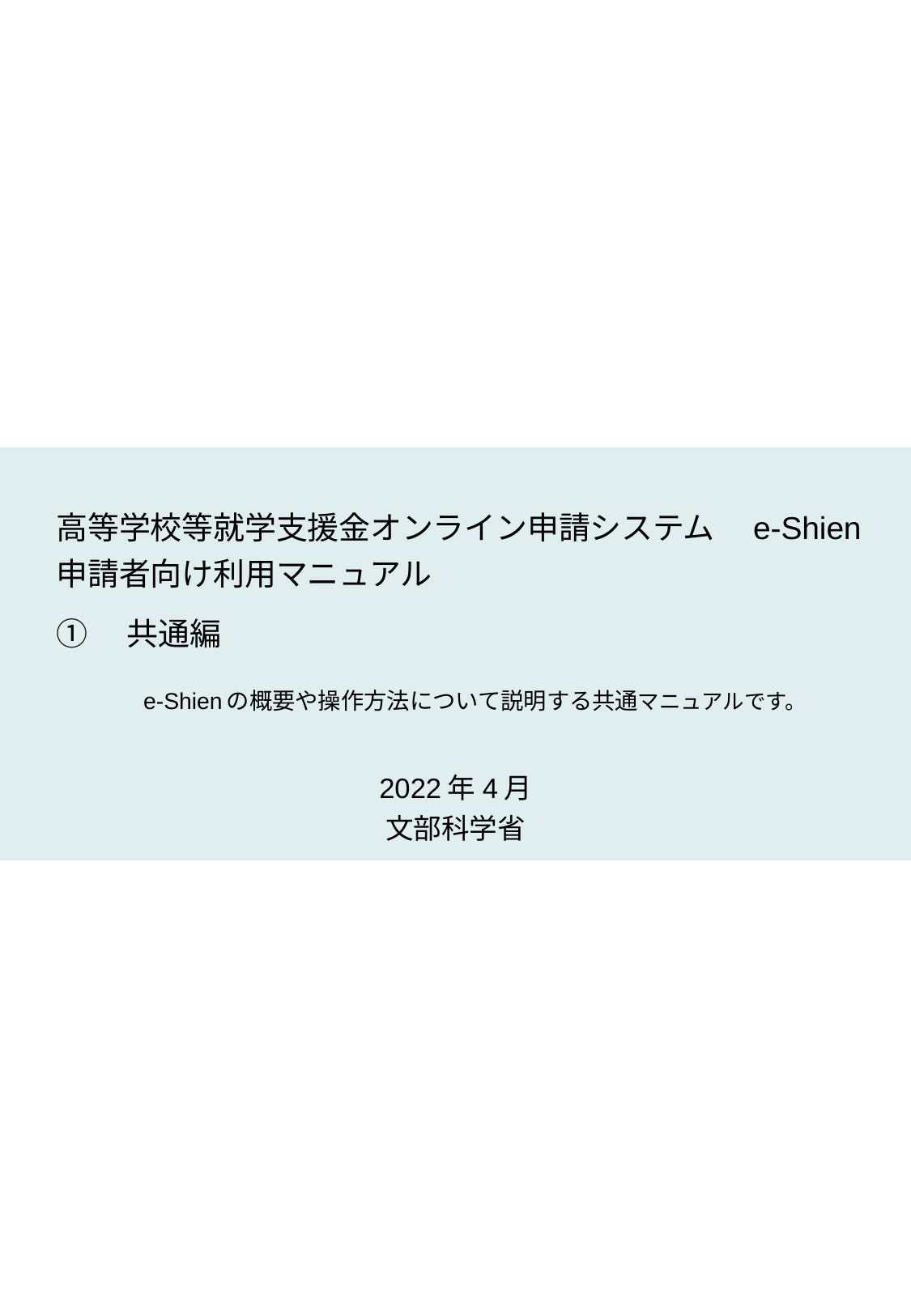

高等学校等就学支援金オンライン申請システム　e-Shien
申請者向け利用マニュアル

①　共通編

e-Shienの概要や操作方法について説明する共通マニュアルです。
2022年4月
文部科学省